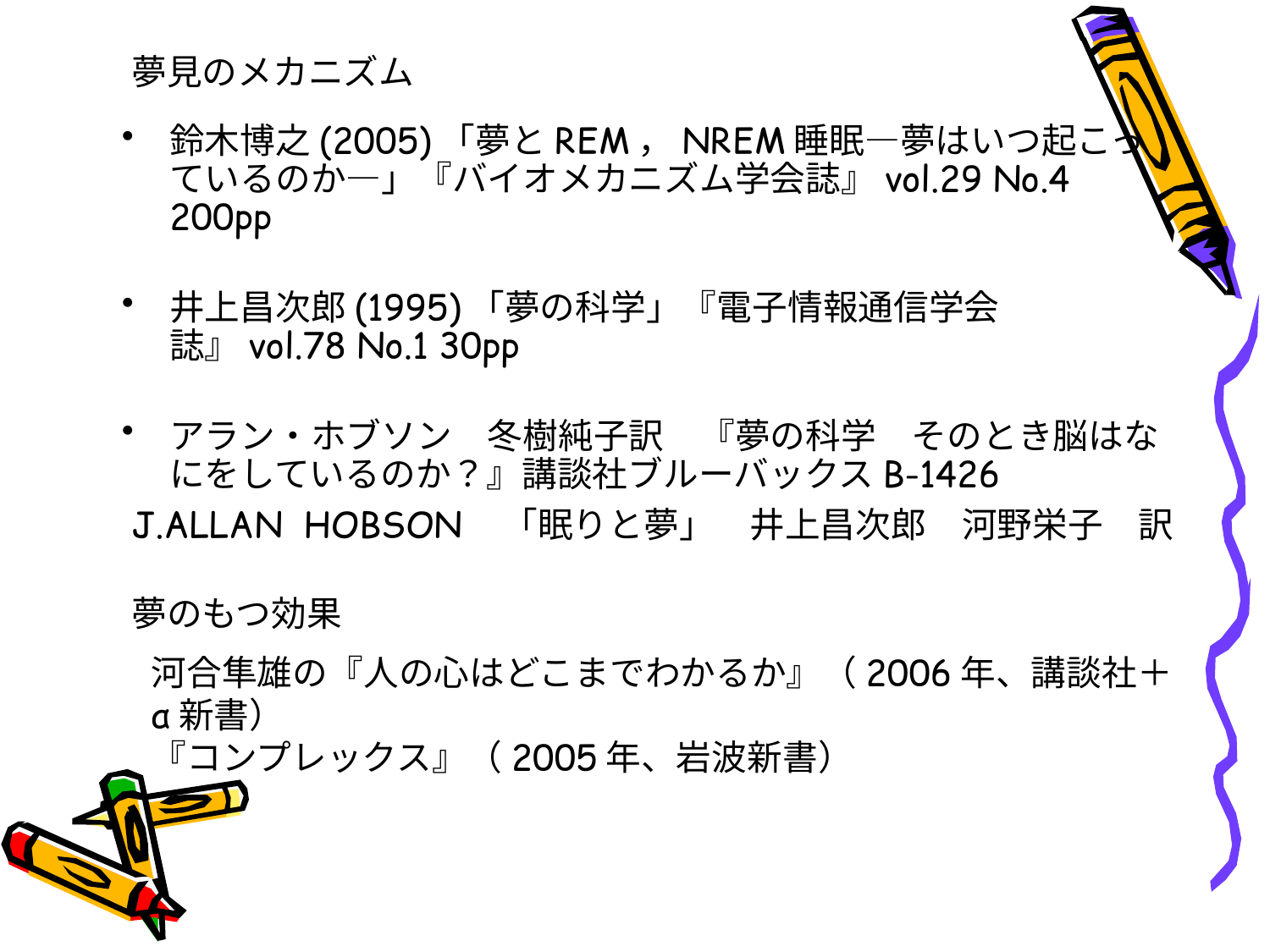

夢見のメカニズム
鈴木博之(2005)「夢とREM，NREM睡眠―夢はいつ起こっているのか―」『バイオメカニズム学会誌』vol.29 No.4 200pp

井上昌次郎(1995)「夢の科学」『電子情報通信学会誌』vol.78 No.1 30pp

アラン・ホブソン　冬樹純子訳　『夢の科学　そのとき脳はなにをしているのか？』講談社ブルーバックスB-1426
J.ALLAN  HOBSON   「眠りと夢」　井上昌次郎　河野栄子　訳
夢のもつ効果
河合隼雄の『人の心はどこまでわかるか』（2006年、講談社＋α新書）
『コンプレックス』（2005年、岩波新書）